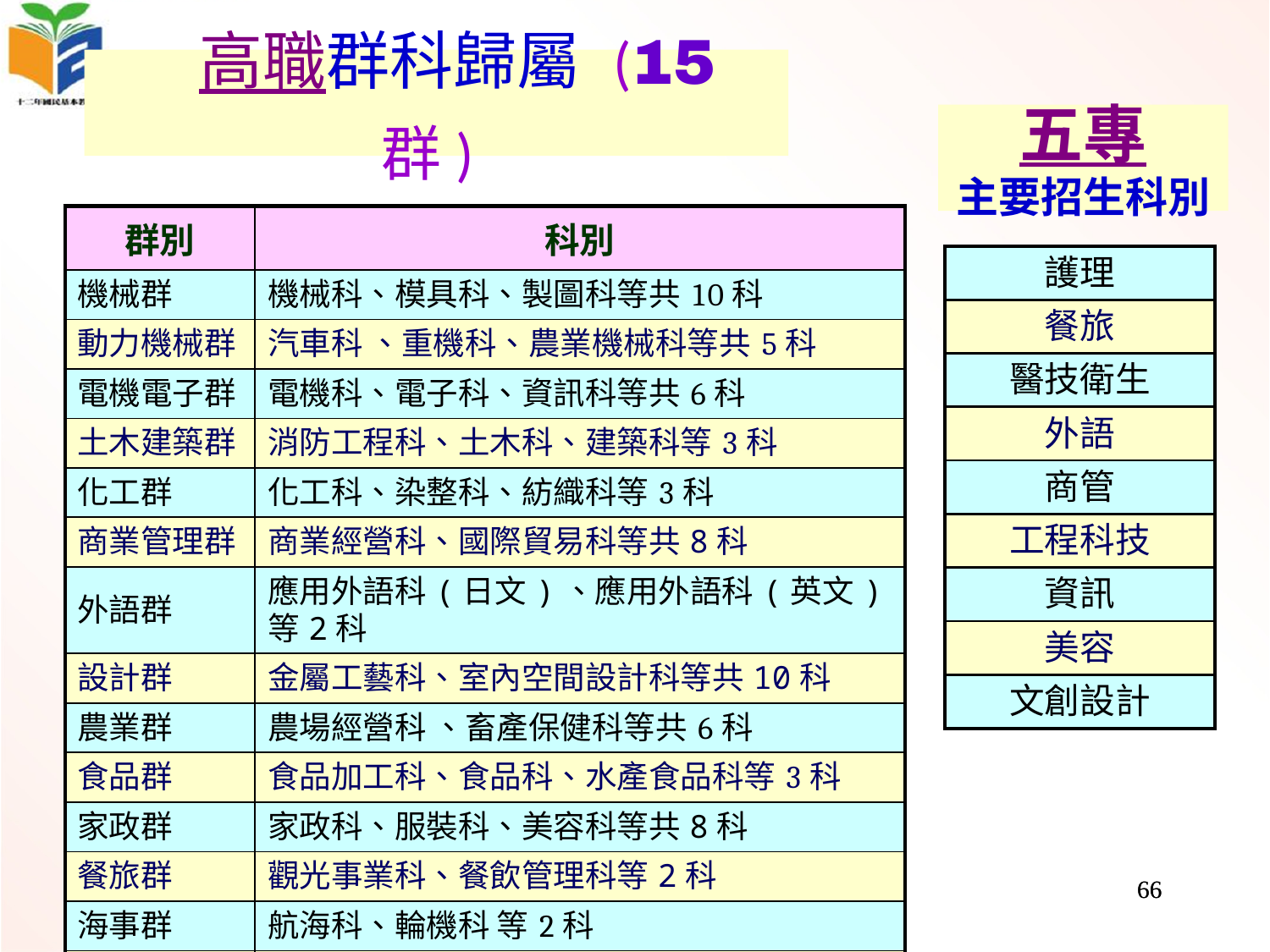

高職群科歸屬 (15群)

五專
主要招生科別
| 群別 | 科別 |
| --- | --- |
| 機械群 | 機械科、模具科、製圖科等共10科 |
| 動力機械群 | 汽車科 、重機科、農業機械科等共5科 |
| 電機電子群 | 電機科、電子科、資訊科等共6科 |
| 土木建築群 | 消防工程科、土木科、建築科等3科 |
| 化工群 | 化工科、染整科、紡織科等3科 |
| 商業管理群 | 商業經營科、國際貿易科等共8科 |
| 外語群 | 應用外語科(日文)、應用外語科(英文)等2科 |
| 設計群 | 金屬工藝科、室內空間設計科等共10科 |
| 農業群 | 農場經營科 、畜產保健科等共6科 |
| 食品群 | 食品加工科、食品科、水產食品科等3科 |
| 家政群 | 家政科、服裝科、美容科等共8科 |
| 餐旅群 | 觀光事業科、餐飲管理科等2科 |
| 海事群 | 航海科、輪機科 等2科 |
| 水產群 | 漁業科、水產養殖科等2科 |
| 藝術群 | 音樂科、舞蹈科、美術科等共11科 |
| 護理 |
| --- |
| 餐旅 |
| 醫技衛生 |
| 外語 |
| 商管 |
| 工程科技 |
| 資訊 |
| 美容 |
| 文創設計 |
66
66